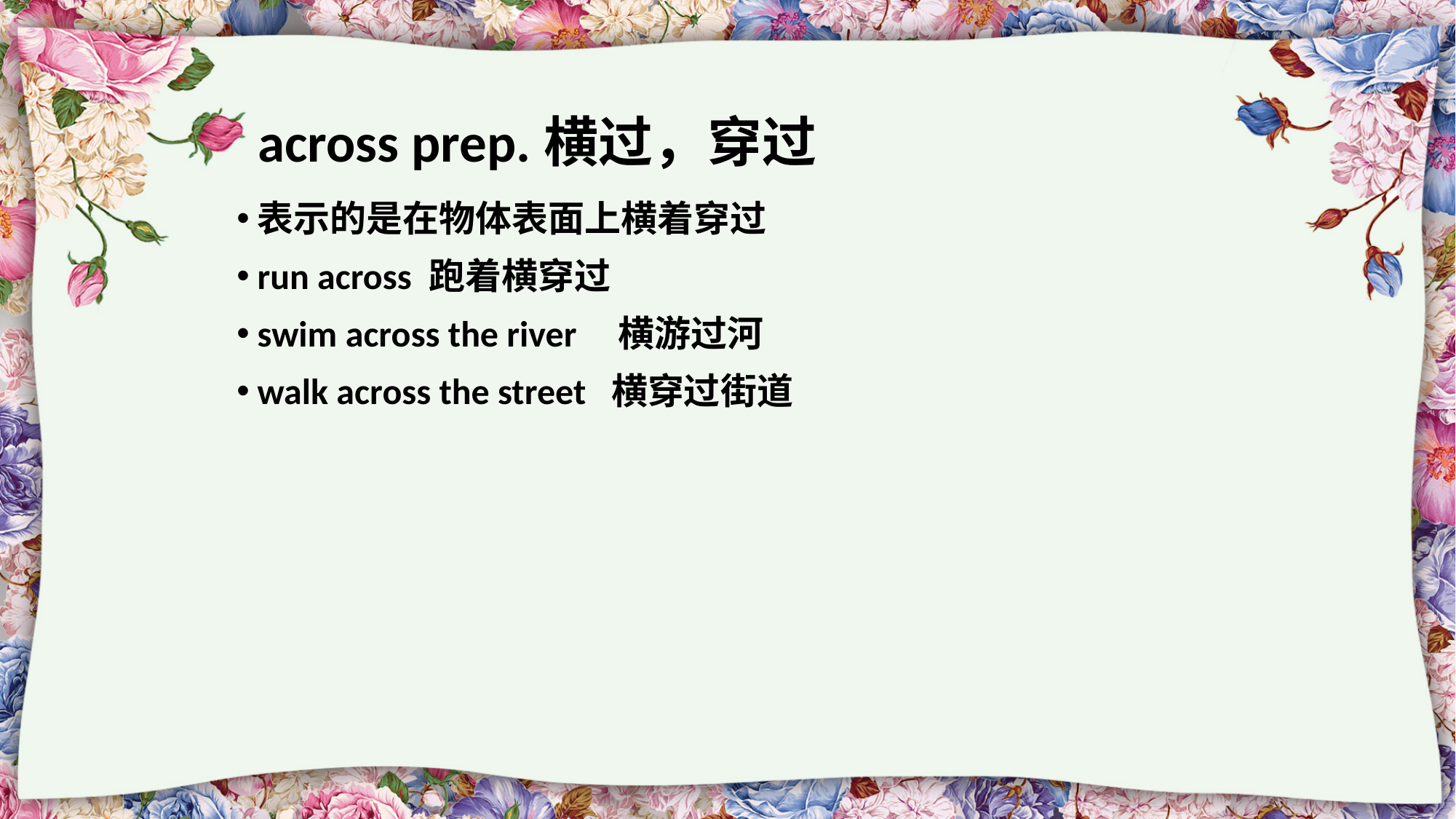

across prep.横过，穿过
表示的是在物体表面上横着穿过
run across 跑着横穿过
swim across the river    横游过河
walk across the street  横穿过街道